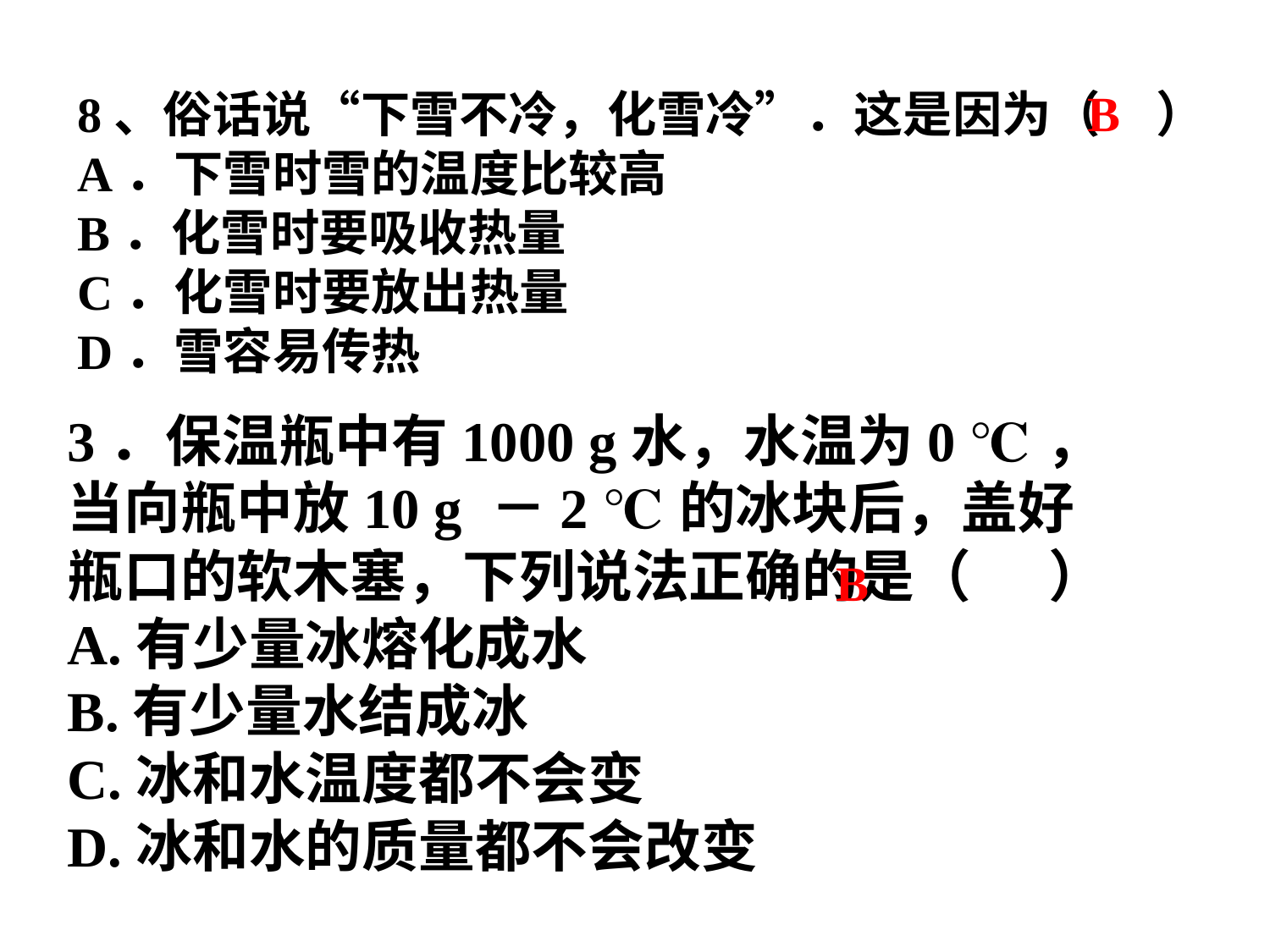

8、俗话说“下雪不冷，化雪冷”．这是因为（     ）
A．下雪时雪的温度比较高
B．化雪时要吸收热量
C．化雪时要放出热量
D．雪容易传热
B
3．保温瓶中有1000 g水，水温为0 ℃，当向瓶中放10 g －2 ℃的冰块后，盖好瓶口的软木塞，下列说法正确的是（      ）
A.有少量冰熔化成水
B.有少量水结成冰
C.冰和水温度都不会变
D.冰和水的质量都不会改变
B